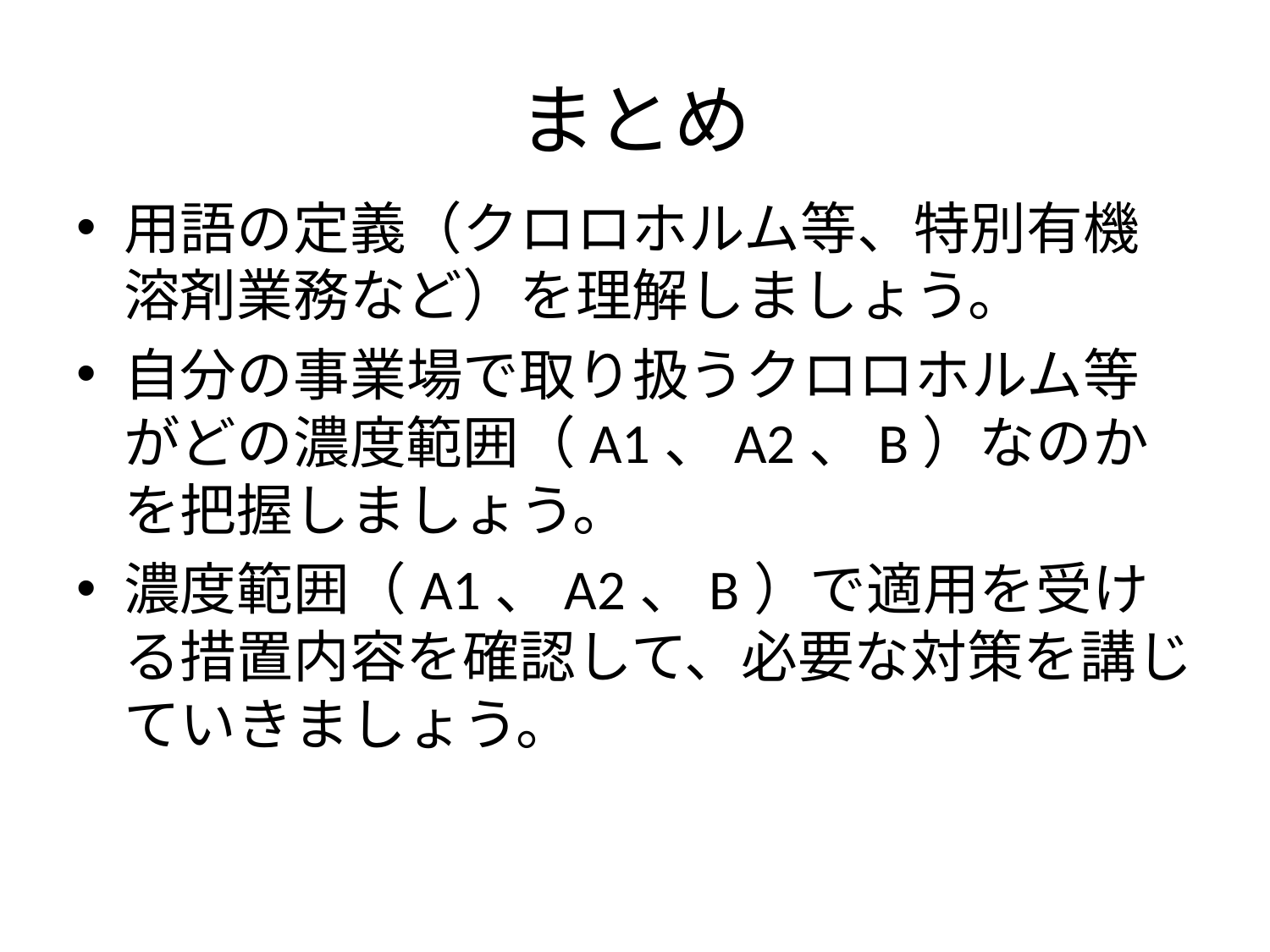

# まとめ
用語の定義（クロロホルム等、特別有機溶剤業務など）を理解しましょう。
自分の事業場で取り扱うクロロホルム等がどの濃度範囲（A1、A2、B）なのかを把握しましょう。
濃度範囲（A1、A2、B）で適用を受ける措置内容を確認して、必要な対策を講じていきましょう。